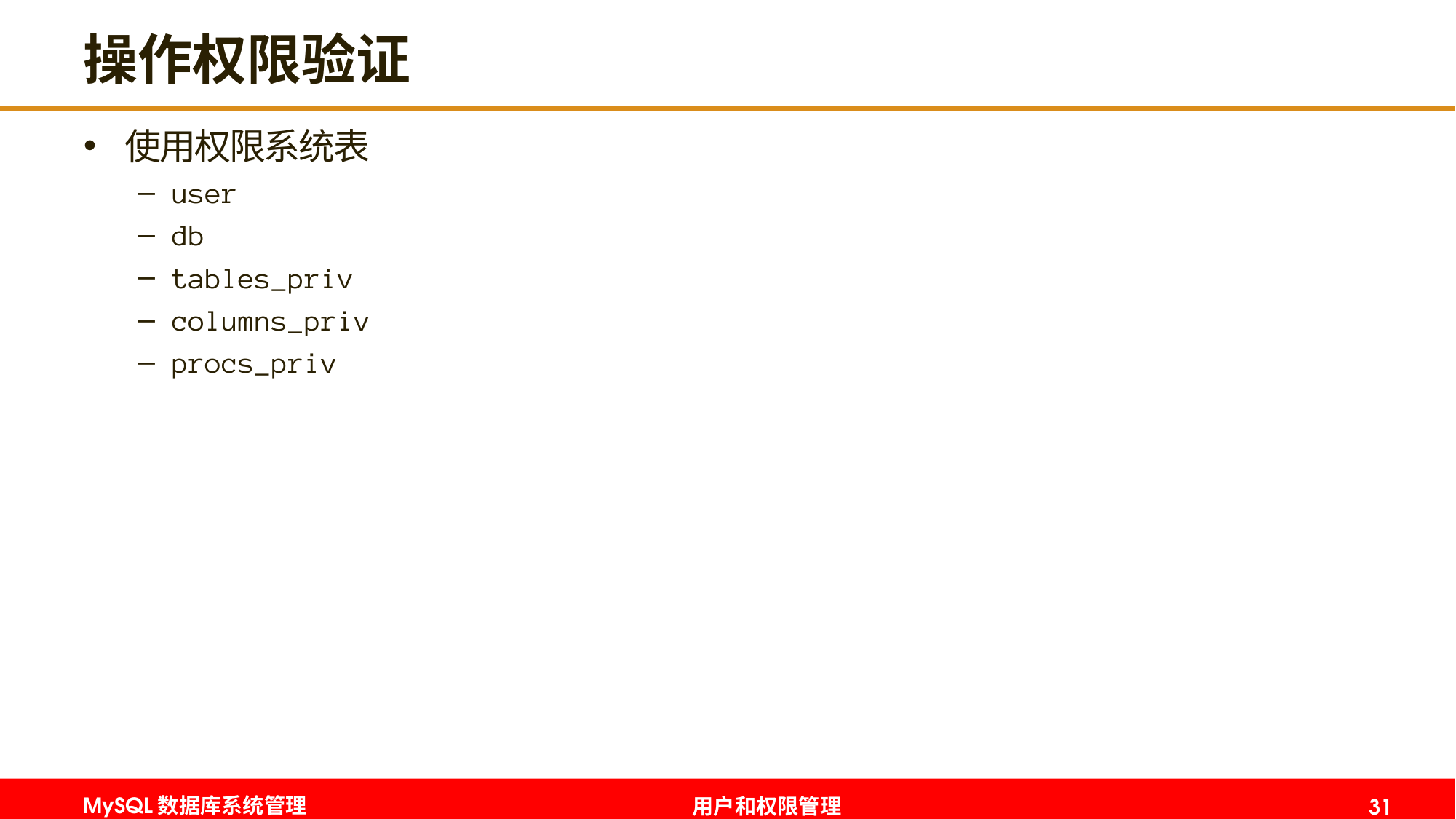

# 操作权限验证
使用权限系统表
user
db
tables_priv
columns_priv
procs_priv